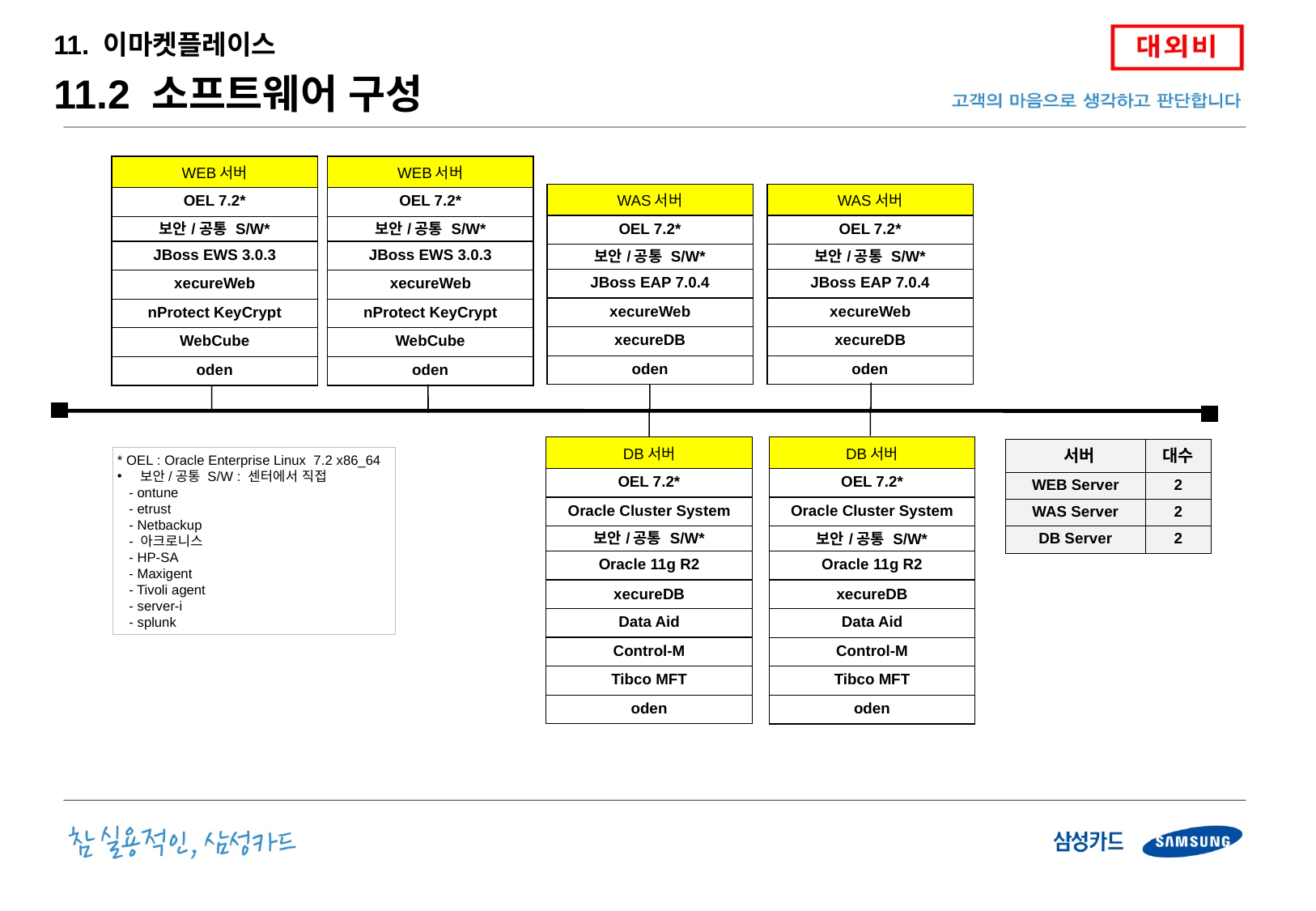

11. 이마켓플레이스
11.2 소프트웨어 구성
| WEB서버 |
| --- |
| OEL 7.2\* |
| 보안/공통 S/W\* |
| JBoss EWS 3.0.3 |
| xecureWeb |
| nProtect KeyCrypt |
| WebCube |
| oden |
| WEB서버 |
| --- |
| OEL 7.2\* |
| 보안/공통 S/W\* |
| JBoss EWS 3.0.3 |
| xecureWeb |
| nProtect KeyCrypt |
| WebCube |
| oden |
| WAS서버 |
| --- |
| OEL 7.2\* |
| 보안/공통 S/W\* |
| JBoss EAP 7.0.4 |
| xecureWeb |
| xecureDB |
| oden |
| WAS서버 |
| --- |
| OEL 7.2\* |
| 보안/공통 S/W\* |
| JBoss EAP 7.0.4 |
| xecureWeb |
| xecureDB |
| oden |

| DB서버 |
| --- |
| OEL 7.2\* |
| Oracle Cluster System |
| 보안/공통 S/W\* |
| Oracle 11g R2 |
| xecureDB |
| Data Aid |
| Control-M |
| Tibco MFT |
| oden |
| DB서버 |
| --- |
| OEL 7.2\* |
| Oracle Cluster System |
| 보안/공통 S/W\* |
| Oracle 11g R2 |
| xecureDB |
| Data Aid |
| Control-M |
| Tibco MFT |
| oden |
| 서버 | 대수 |
| --- | --- |
| WEB Server | 2 |
| WAS Server | 2 |
| DB Server | 2 |
* OEL : Oracle Enterprise Linux  7.2 x86_64
보안/공통 S/W : 센터에서 직접
   - ontune
   - etrust
   - Netbackup
   - 아크로니스
   - HP-SA
   - Maxigent
   - Tivoli agent
   - server-i
   - splunk